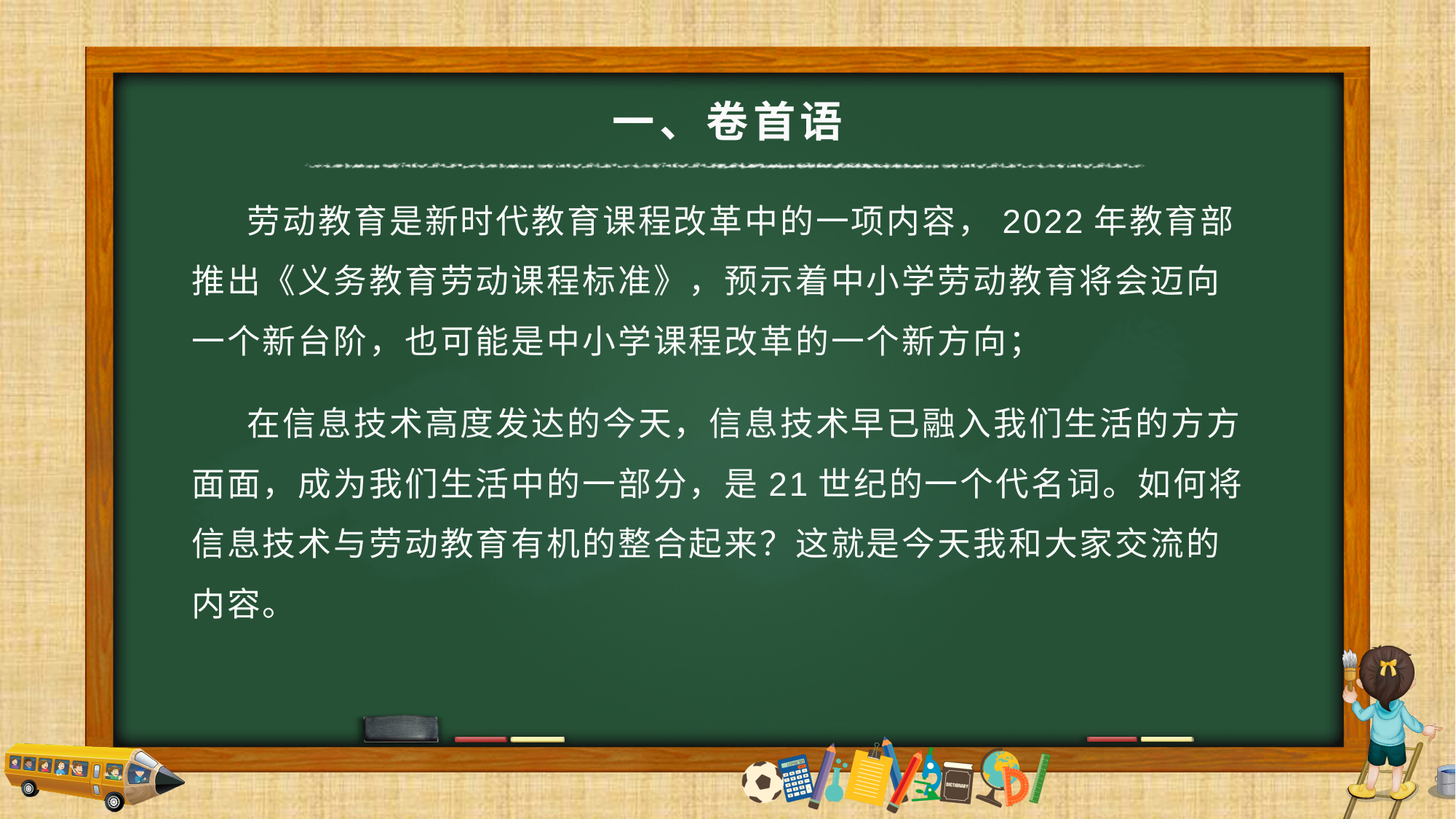

一、卷首语
劳动教育是新时代教育课程改革中的一项内容，2022年教育部推出《义务教育劳动课程标准》，预示着中小学劳动教育将会迈向一个新台阶，也可能是中小学课程改革的一个新方向；
在信息技术高度发达的今天，信息技术早已融入我们生活的方方面面，成为我们生活中的一部分，是21世纪的一个代名词。如何将信息技术与劳动教育有机的整合起来？这就是今天我和大家交流的内容。